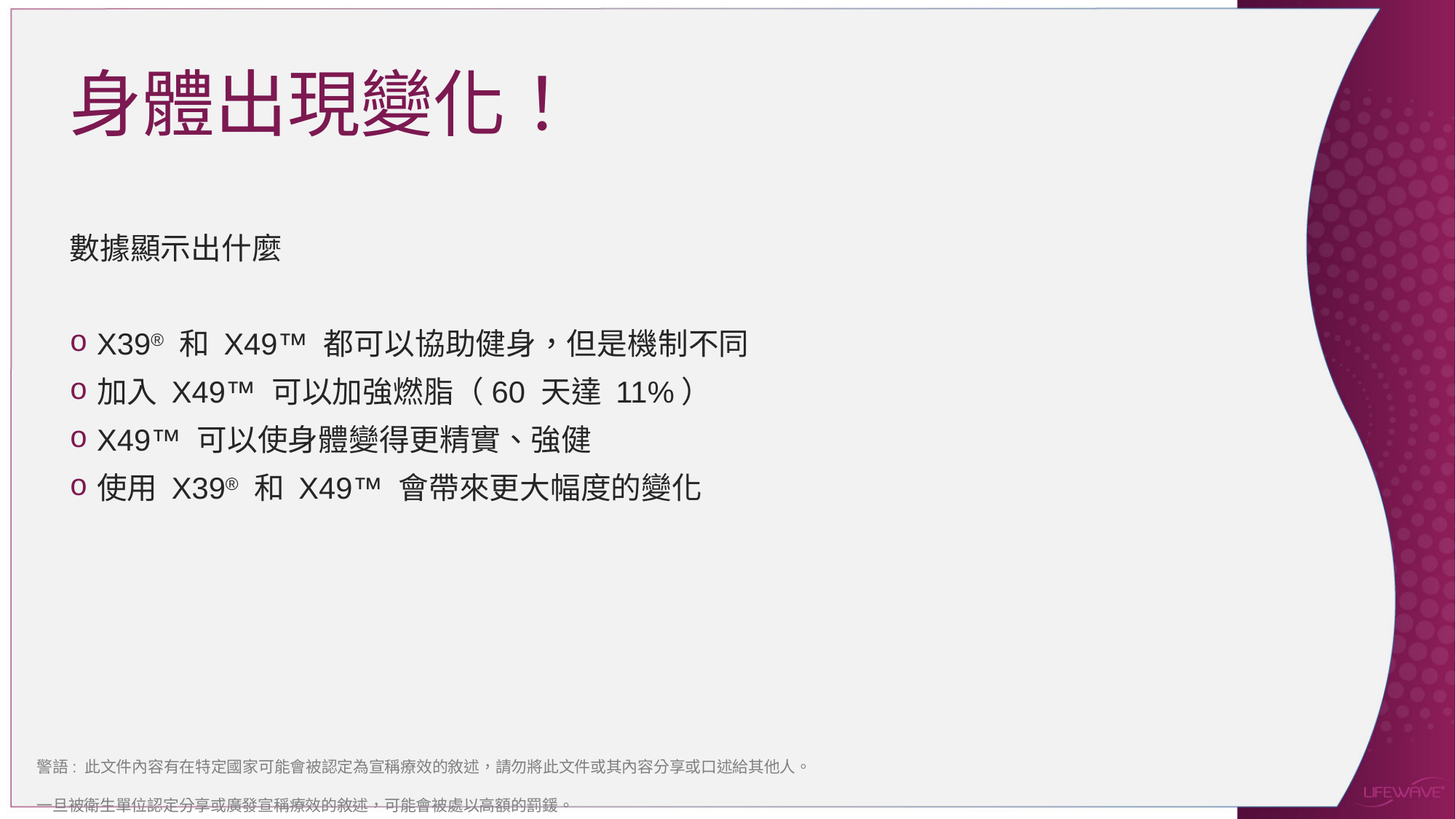

身體出現變化！
數據顯示出什麼

X39® 和 X49™ 都可以協助健身，但是機制不同
加入 X49™ 可以加強燃脂（60 天達 11%）
X49™ 可以使身體變得更精實、強健
使用 X39® 和 X49™ 會帶來更大幅度的變化
警語: 此文件內容有在特定國家可能會被認定為宣稱療效的敘述，請勿將此文件或其內容分享或口述給其他人。
一旦被衛生單位認定分享或廣發宣稱療效的敘述，可能會被處以高額的罰鍰。